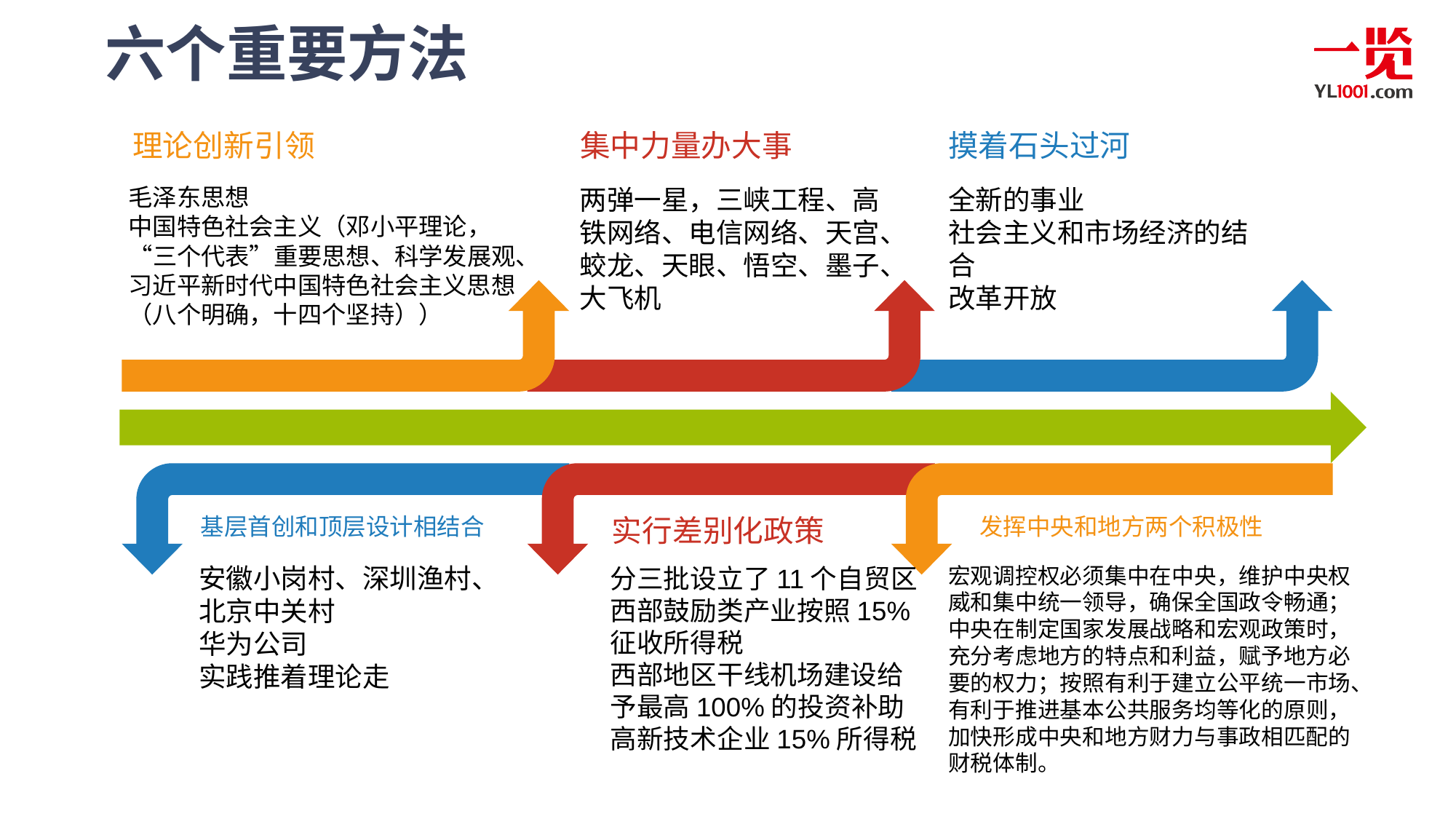

# 六个重要方法

集中力量办大事
摸着石头过河
理论创新引领

全新的事业
社会主义和市场经济的结合
改革开放
毛泽东思想
中国特色社会主义（邓小平理论，“三个代表”重要思想、科学发展观、习近平新时代中国特色社会主义思想（八个明确，十四个坚持））
两弹一星，三峡工程、高铁网络、电信网络、天宫、蛟龙、天眼、悟空、墨子、大飞机

实行差别化政策
基层首创和顶层设计相结合
发挥中央和地方两个积极性
安徽小岗村、深圳渔村、北京中关村
华为公司
实践推着理论走
分三批设立了11个自贸区
西部鼓励类产业按照15%征收所得税
西部地区干线机场建设给予最高100%的投资补助
高新技术企业15%所得税
宏观调控权必须集中在中央，维护中央权威和集中统一领导，确保全国政令畅通；中央在制定国家发展战略和宏观政策时，充分考虑地方的特点和利益，赋予地方必要的权力；按照有利于建立公平统一市场、有利于推进基本公共服务均等化的原则，加快形成中央和地方财力与事政相匹配的财税体制。